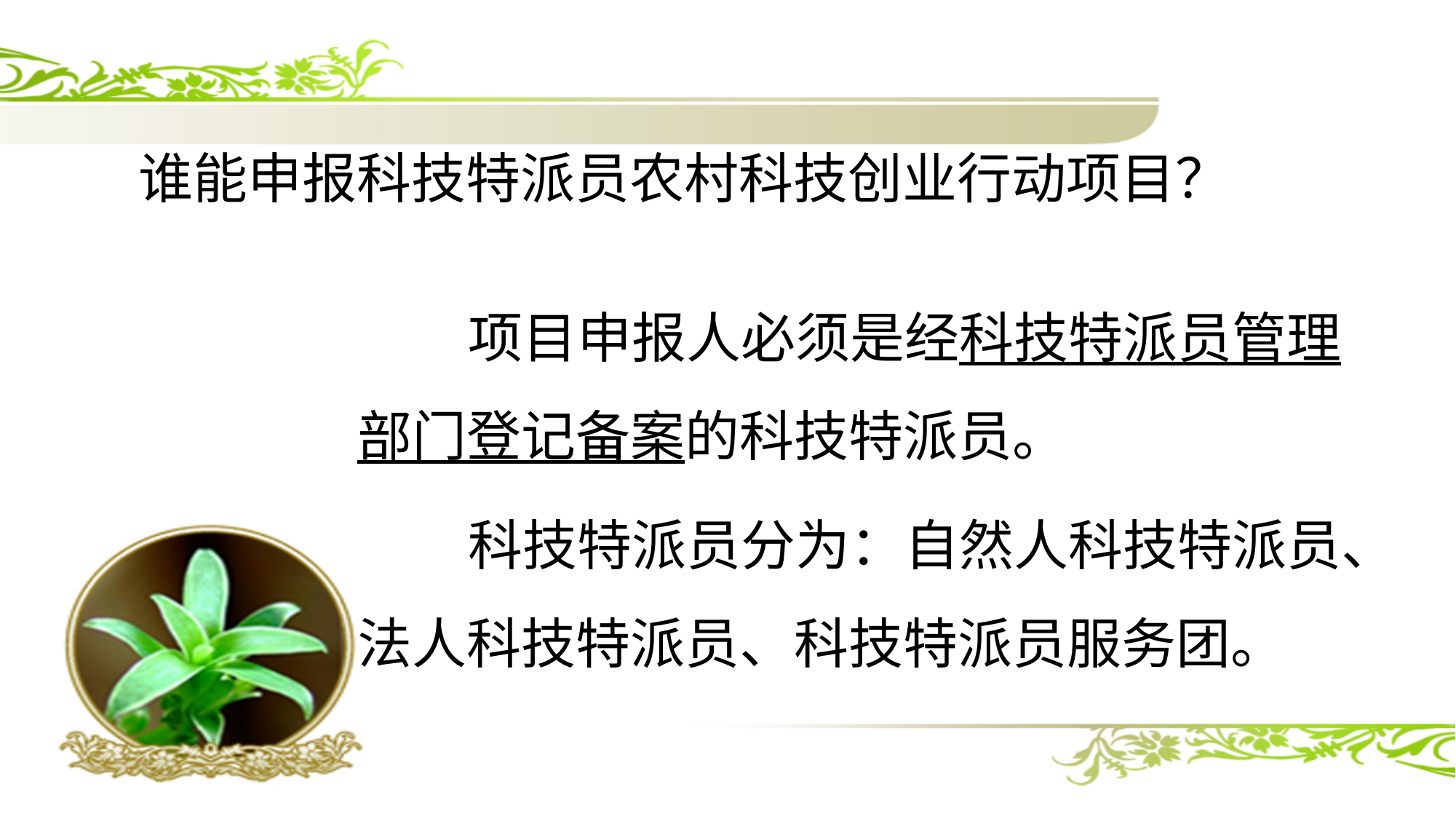

# 谁能申报科技特派员农村科技创业行动项目？
        项目申报人必须是经科技特派员管理部门登记备案的科技特派员。
        科技特派员分为：自然人科技特派员、法人科技特派员、科技特派员服务团。